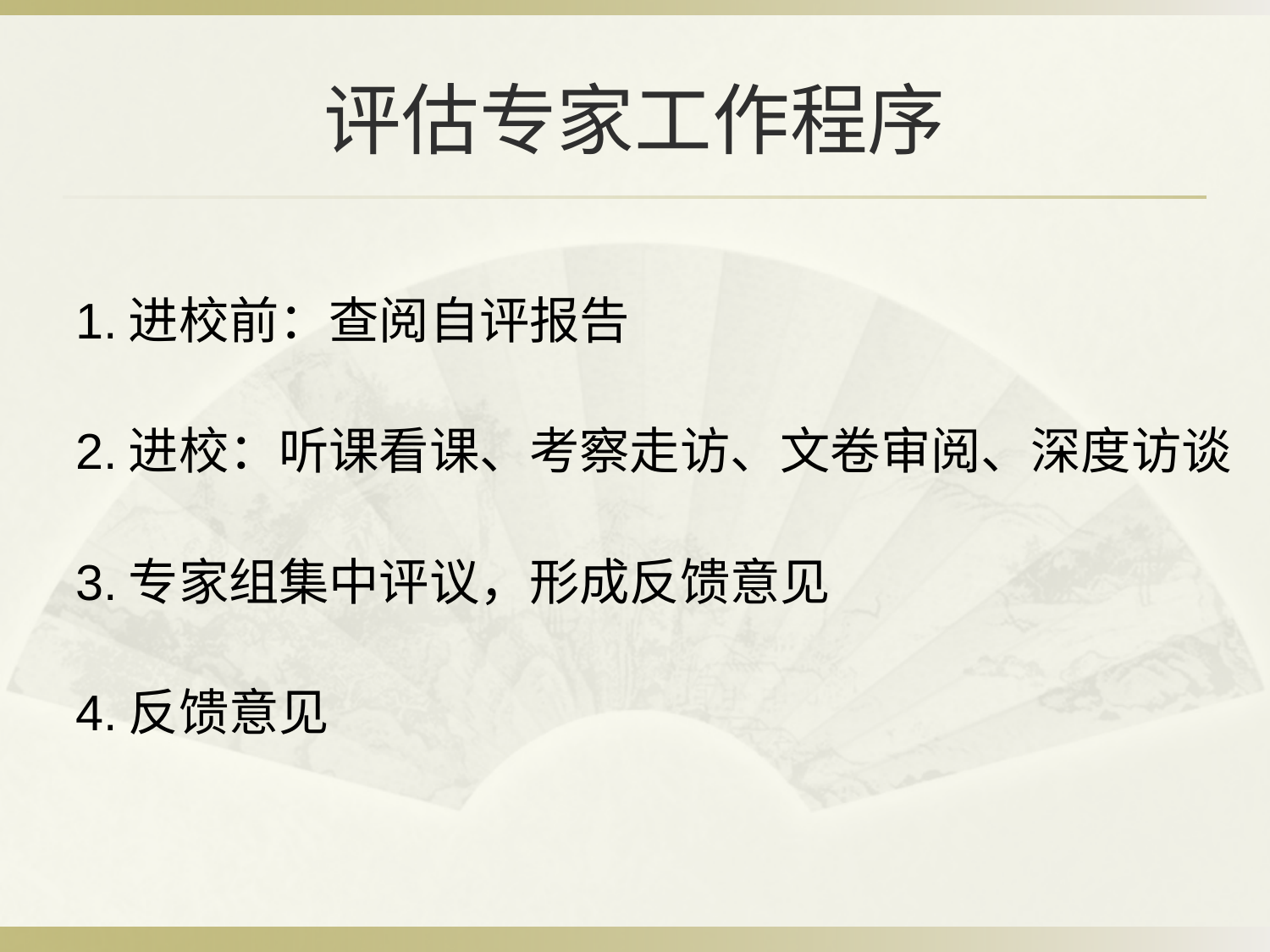

# 评估专家工作程序
1.进校前：查阅自评报告
2.进校：听课看课、考察走访、文卷审阅、深度访谈
3.专家组集中评议，形成反馈意见
4.反馈意见